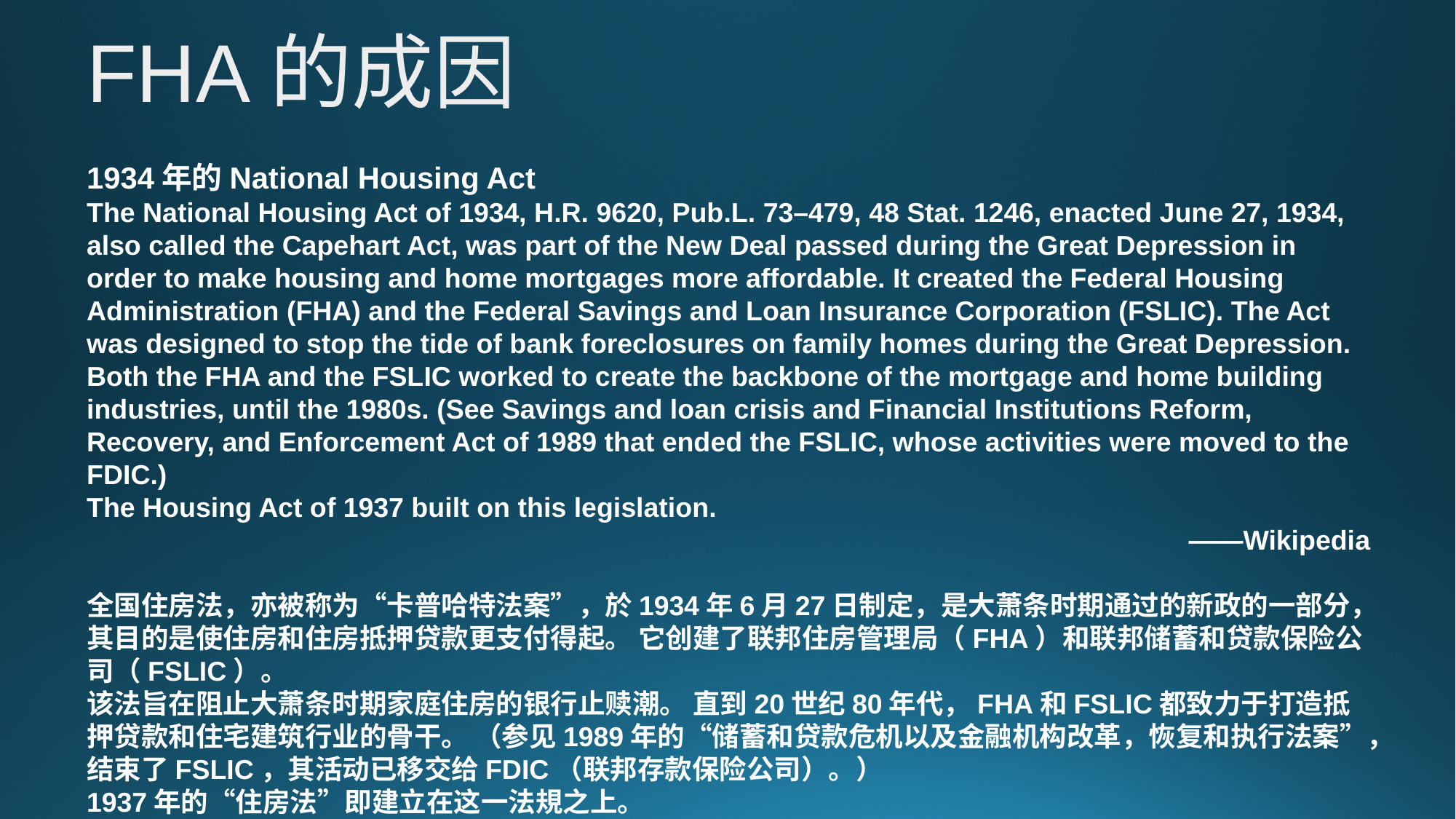

FHA的成因
1934年的National Housing Act
The National Housing Act of 1934, H.R. 9620, Pub.L. 73–479, 48 Stat. 1246, enacted June 27, 1934, also called the Capehart Act, was part of the New Deal passed during the Great Depression in order to make housing and home mortgages more affordable. It created the Federal Housing Administration (FHA) and the Federal Savings and Loan Insurance Corporation (FSLIC). The Act was designed to stop the tide of bank foreclosures on family homes during the Great Depression. Both the FHA and the FSLIC worked to create the backbone of the mortgage and home building industries, until the 1980s. (See Savings and loan crisis and Financial Institutions Reform, Recovery, and Enforcement Act of 1989 that ended the FSLIC, whose activities were moved to the FDIC.)
The Housing Act of 1937 built on this legislation.
——Wikipedia

全国住房法，亦被称为“卡普哈特法案”，於1934年6月27日制定，是大萧条时期通过的新政的一部分，其目的是使住房和住房抵押贷款更支付得起。 它创建了联邦住房管理局（FHA）和联邦储蓄和贷款保险公司（FSLIC）。
该法旨在阻止大萧条时期家庭住房的银行止赎潮。 直到20世纪80年代，FHA和FSLIC都致力于打造抵押贷款和住宅建筑行业的骨干。 （参见1989年的“储蓄和贷款危机以及金融机构改革，恢复和执行法案”，结束了FSLIC，其活动已移交给FDIC（联邦存款保险公司）。）
1937年的“住房法”即建立在这一法規之上。